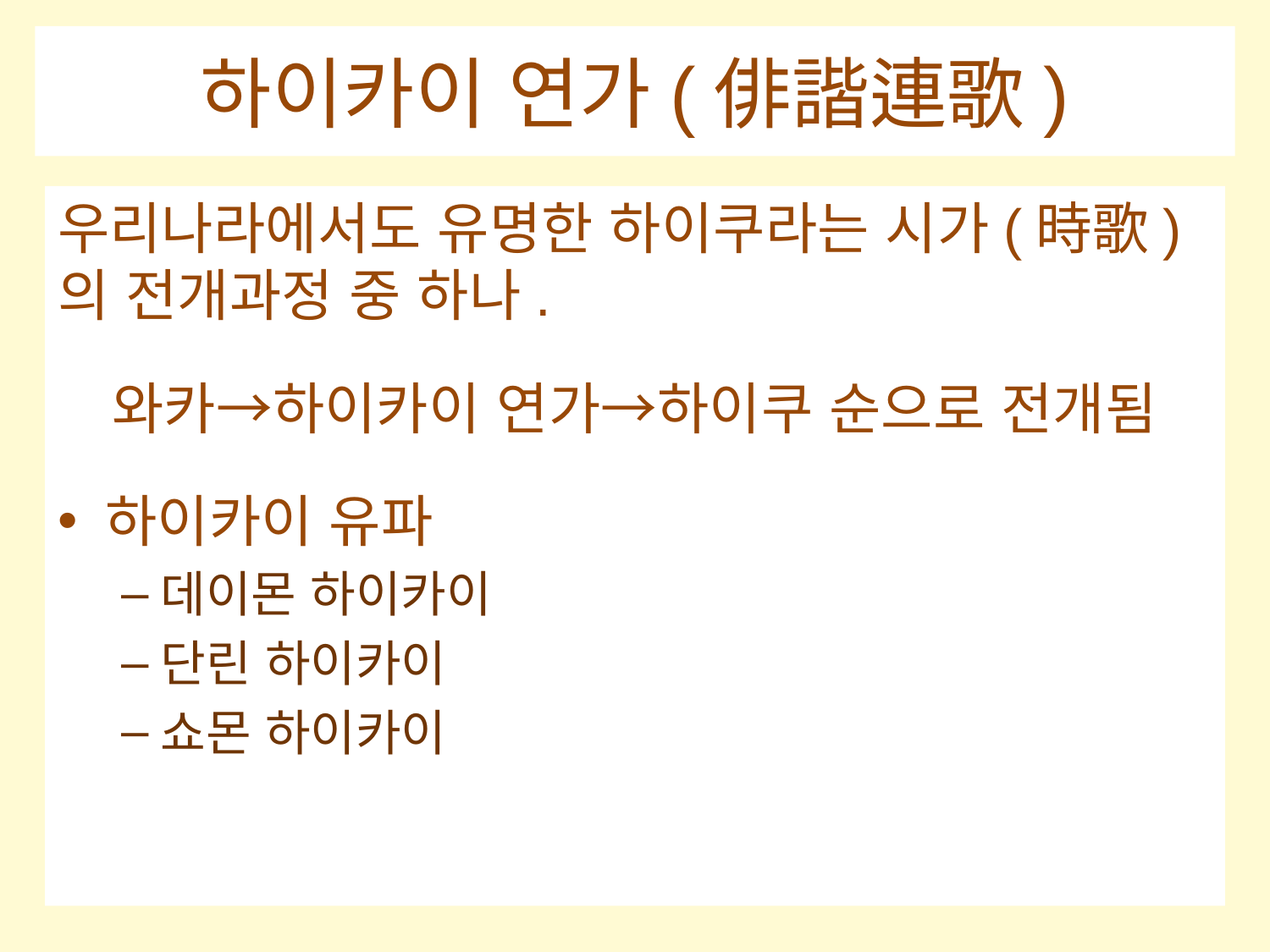

# 하이카이 연가(俳諧連歌)
우리나라에서도 유명한 하이쿠라는 시가(時歌)의 전개과정 중 하나.
와카→하이카이 연가→하이쿠 순으로 전개됨
하이카이 유파
데이몬 하이카이
단린 하이카이
쇼몬 하이카이